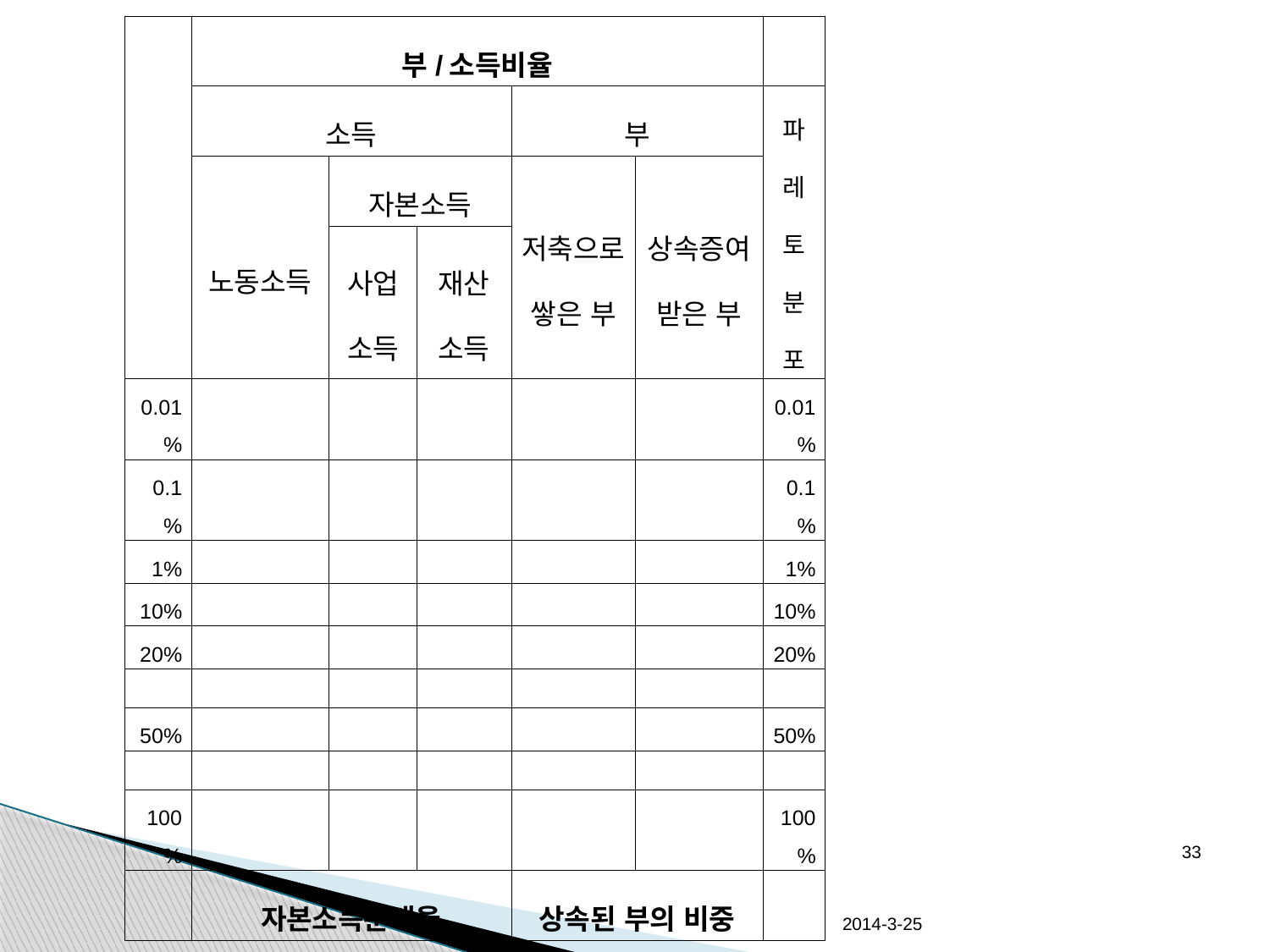

|  | 부/소득비율 |  |  |  |  |  |
| --- | --- | --- | --- | --- | --- | --- |
|  | 소득 |  |  | 부 |  | 파레토 분포 |
|  | 노동소득 | 자본소득 |  | 저축으로 쌓은 부 | 상속증여 받은 부 |  |
|  |  | 사업소득 | 재산소득 |  |  |  |
| 0.01% |  |  |  |  |  | 0.01% |
| 0.1% |  |  |  |  |  | 0.1% |
| 1% |  |  |  |  |  | 1% |
| 10% |  |  |  |  |  | 10% |
| 20% |  |  |  |  |  | 20% |
|  |  |  |  |  |  |  |
| 50% |  |  |  |  |  | 50% |
|  |  |  |  |  |  |  |
| 100% |  |  |  |  |  | 100% |
|  | 자본소득분배율 |  |  | 상속된 부의 비중 |  |  |
33
2014-3-25